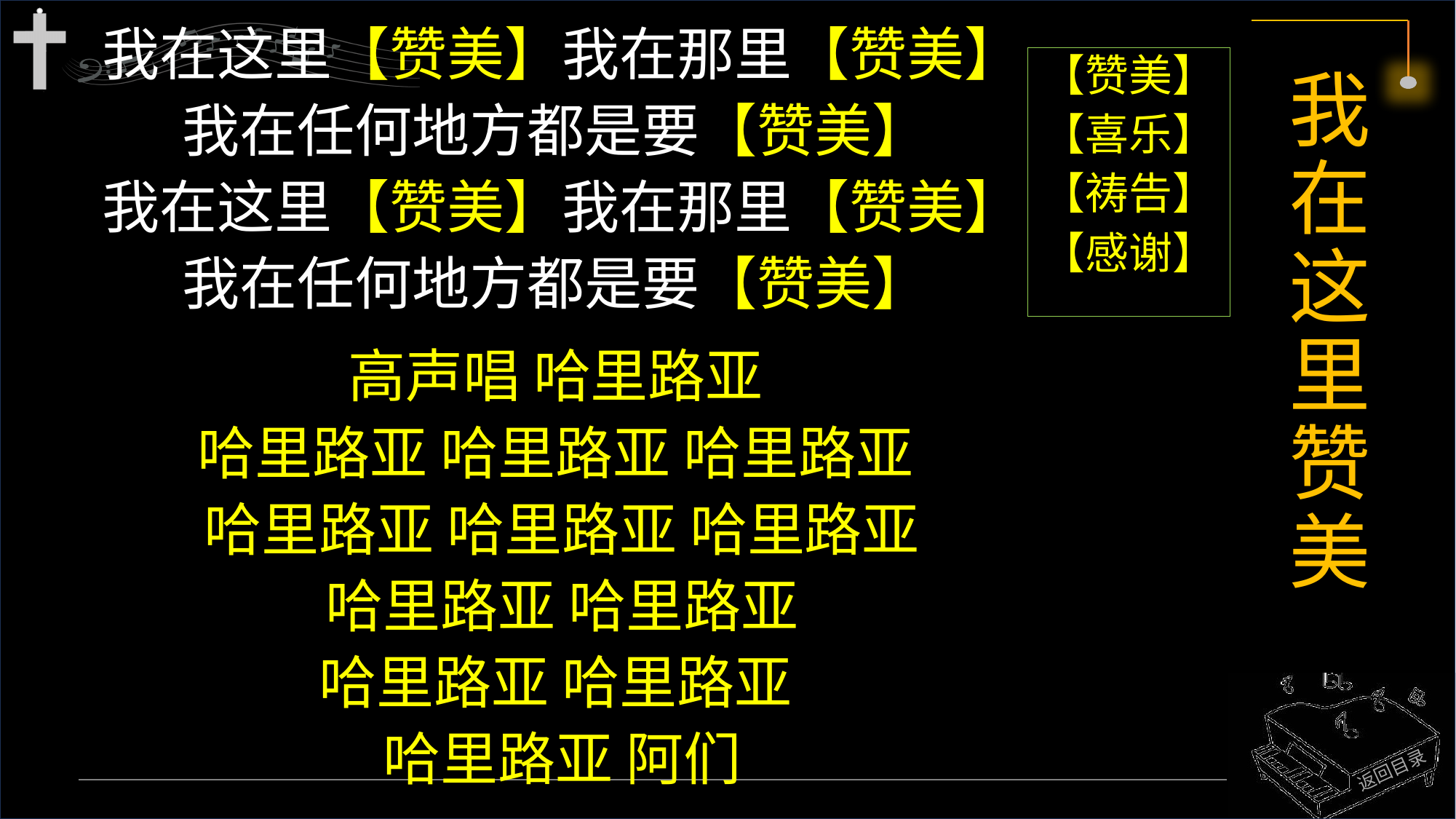

我在这里【赞美】我在那里【赞美】
我在任何地方都是要【赞美】
我在这里【赞美】我在那里【赞美】
我在任何地方都是要【赞美】

高声唱 哈里路亚
哈里路亚 哈里路亚 哈里路亚
哈里路亚 哈里路亚 哈里路亚
哈里路亚 哈里路亚
哈里路亚 哈里路亚
哈里路亚 阿们
# 我在这里赞美
【赞美】
【喜乐】
【祷告】
【感谢】